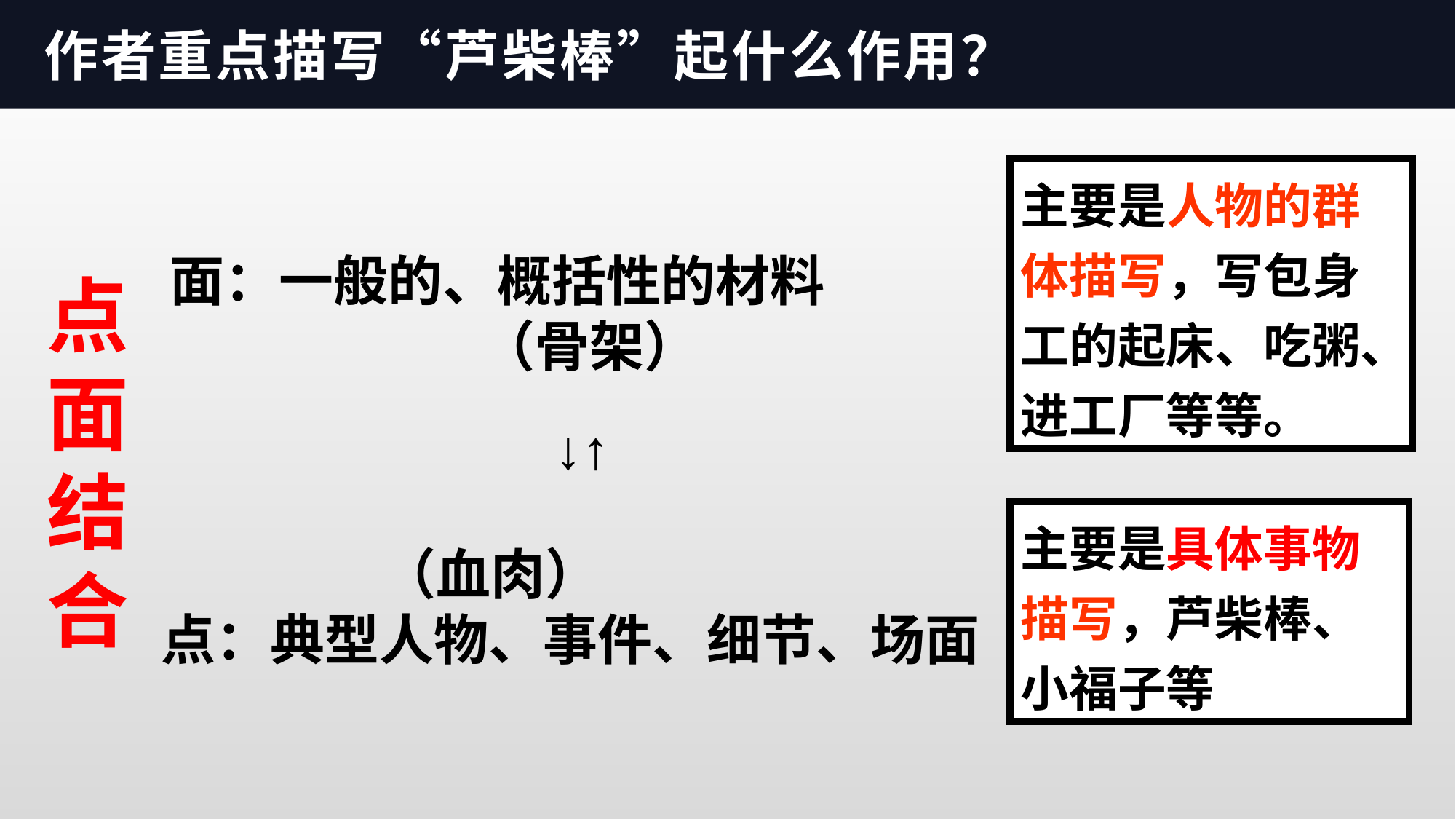

作者重点描写“芦柴棒”起什么作用？
主要是人物的群体描写，写包身工的起床、吃粥、进工厂等等。
面：一般的、概括性的材料
（骨架）
点面结合
↓↑
主要是具体事物描写，芦柴棒、小福子等
（血肉）
点：典型人物、事件、细节、场面